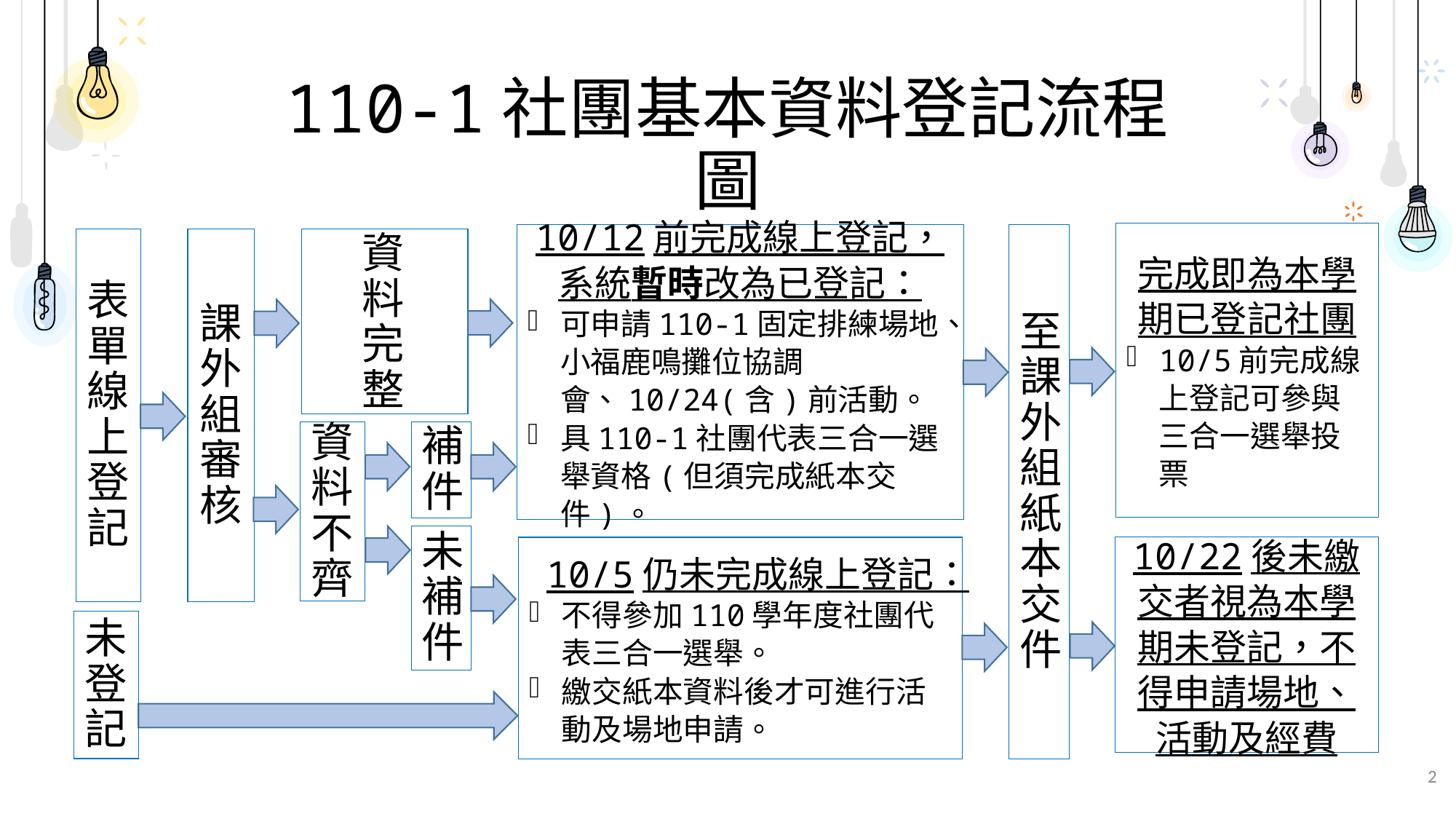

110-1社團基本資料登記流程圖

完成即為本學期已登記社團
10/5前完成線上登記可參與三合一選舉投票
至課外組紙本交件
10/12前完成線上登記，系統暫時改為已登記：
可申請110-1固定排練場地、小福鹿鳴攤位協調會、10/24(含)前活動。
具110-1社團代表三合一選舉資格(但須完成紙本交件)。
表單線上登記
課外組審核

資料完整

資料不齊
補件

未補件

10/5仍未完成線上登記：
不得參加110學年度社團代表三合一選舉。
繳交紙本資料後才可進行活動及場地申請。
10/22後未繳交者視為本學期未登記，不得申請場地、活動及經費

未登記

2